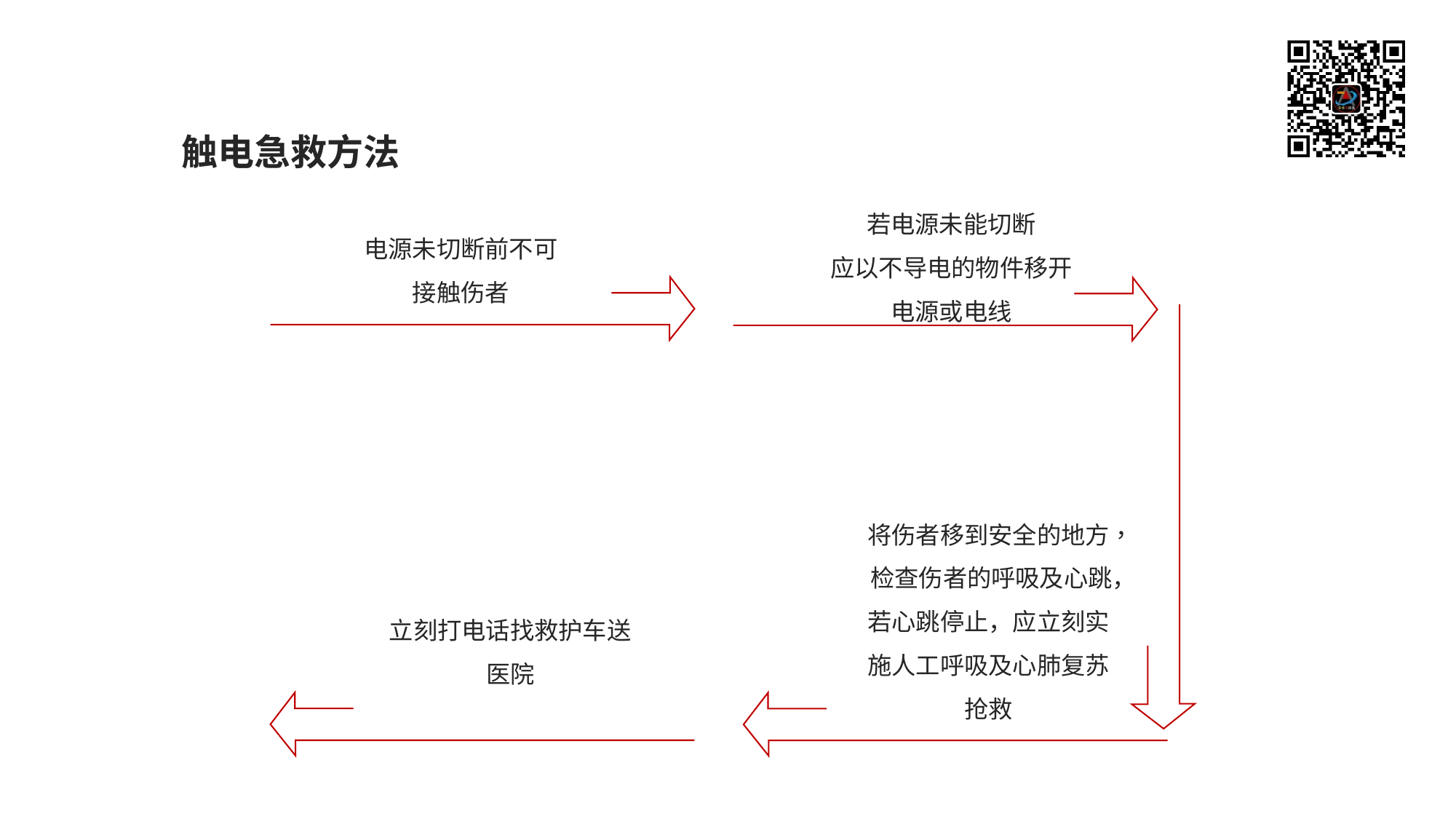

触电急救方法

若电源未能切断
应以不导电的物件移开电源或电线
电源未切断前不可接触伤者

将伤者移到安全的地方， 检查伤者的呼吸及心跳，若心跳停止，应立刻实施人工呼吸及心肺复苏抢救
立刻打电话找救护车送医院